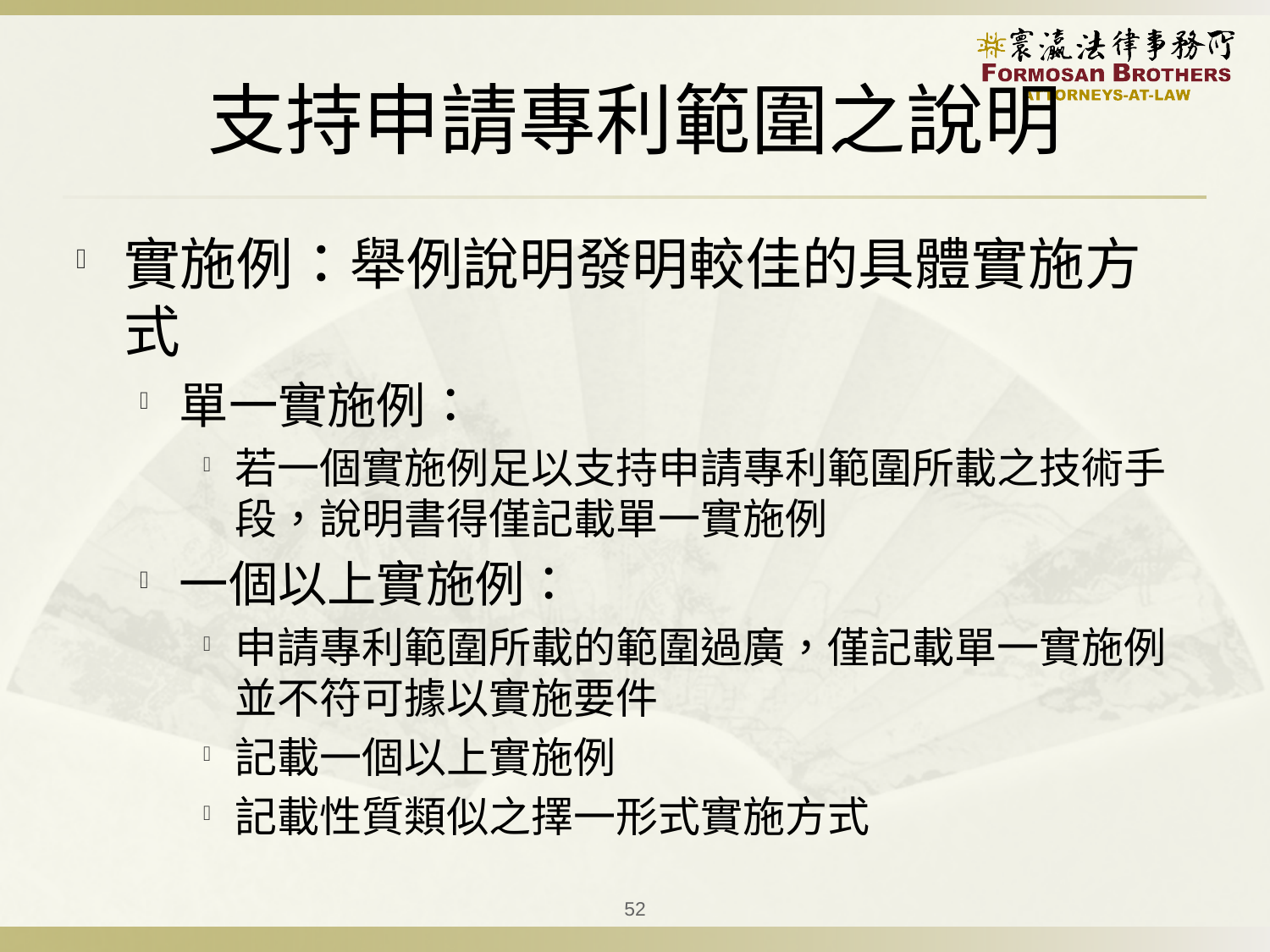

# 支持申請專利範圍之說明
實施例：舉例說明發明較佳的具體實施方式
單一實施例：
若一個實施例足以支持申請專利範圍所載之技術手段，說明書得僅記載單一實施例
一個以上實施例：
申請專利範圍所載的範圍過廣，僅記載單一實施例並不符可據以實施要件
記載一個以上實施例
記載性質類似之擇一形式實施方式
52